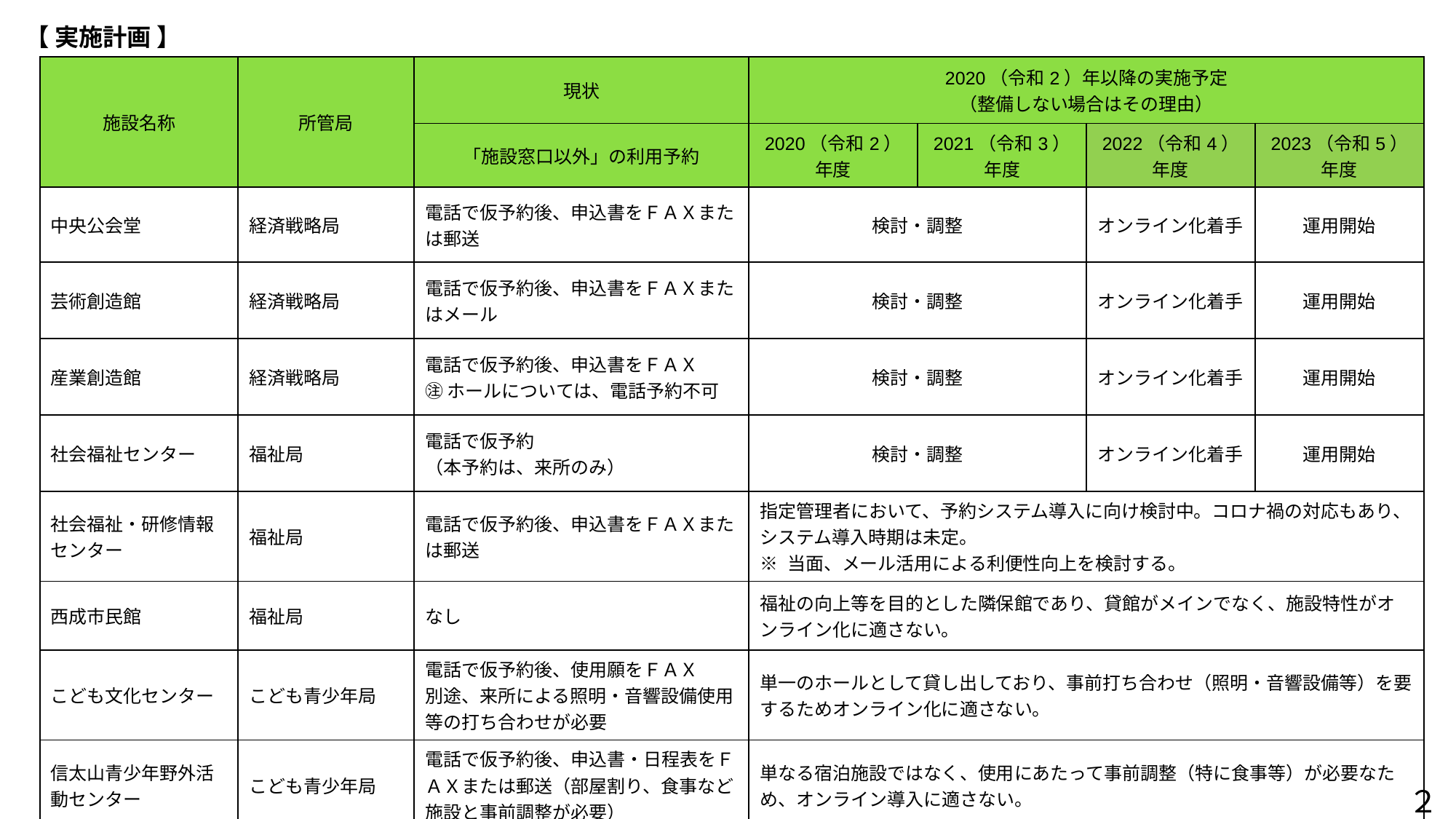

【 実施計画 】
| 施設名称 | 所管局 | 現状 | 2020（令和2）年以降の実施予定 （整備しない場合はその理由） |  |  |  |
| --- | --- | --- | --- | --- | --- | --- |
|  |  | 「施設窓口以外」の利用予約 | 2020（令和2） 年度 | 2021（令和3） 年度 | 2022（令和4） 年度 | 2023（令和5） 年度 |
| 中央公会堂 | 経済戦略局 | 電話で仮予約後、申込書をＦＡＸまたは郵送 | 検討・調整 |  | オンライン化着手 | 運用開始 |
| 芸術創造館 | 経済戦略局 | 電話で仮予約後、申込書をＦＡＸまたはメール | 検討・調整 |  | オンライン化着手 | 運用開始 |
| 産業創造館 | 経済戦略局 | 電話で仮予約後、申込書をＦＡＸ ㊟ ホールについては、電話予約不可 | 検討・調整 |  | オンライン化着手 | 運用開始 |
| 社会福祉センター | 福祉局 | 電話で仮予約 （本予約は、来所のみ） | 検討・調整 |  | オンライン化着手 | 運用開始 |
| 社会福祉・研修情報センター | 福祉局 | 電話で仮予約後、申込書をＦＡＸまたは郵送 | 指定管理者において、予約システム導入に向け検討中。コロナ禍の対応もあり、システム導入時期は未定。 ※ 当面、メール活用による利便性向上を検討する。 |  |  |  |
| 西成市民館 | 福祉局 | なし | 福祉の向上等を目的とした隣保館であり、貸館がメインでなく、施設特性がオンライン化に適さない。 |  |  |  |
| こども文化センター | こども青少年局 | 電話で仮予約後、使用願をＦＡＸ 別途、来所による照明・音響設備使用等の打ち合わせが必要 | 単一のホールとして貸し出しており、事前打ち合わせ（照明・音響設備等）を要するためオンライン化に適さない。 |  |  |  |
| 信太山青少年野外活動センター | こども青少年局 | 電話で仮予約後、申込書・日程表をＦＡＸまたは郵送（部屋割り、食事など施設と事前調整が必要） | 単なる宿泊施設ではなく、使用にあたって事前調整（特に食事等）が必要なため、オンライン導入に適さない。 |  |  |  |
２